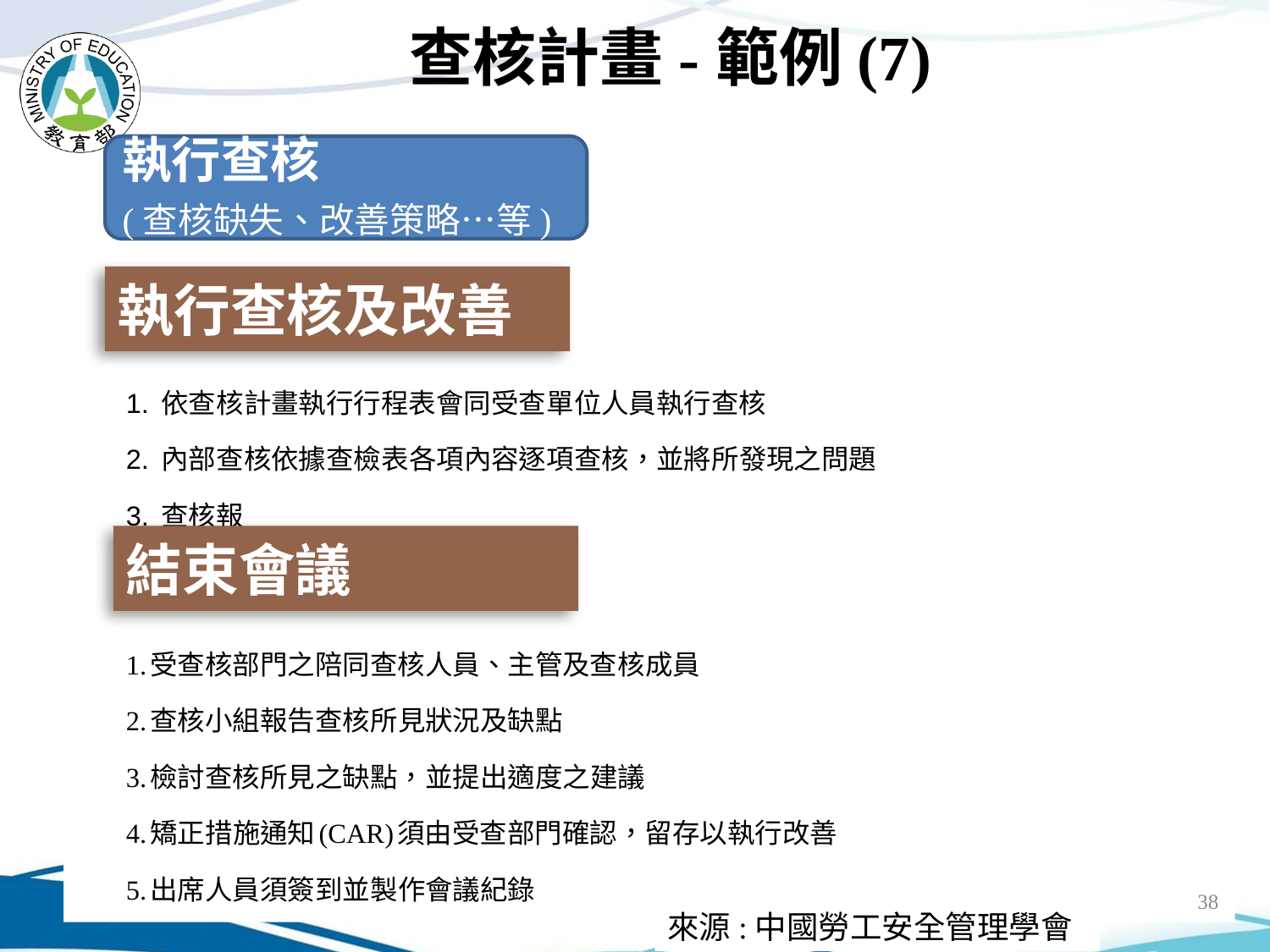

# 查核計畫-範例(7)
執行查核
(查核缺失、改善策略…等)

執行查核及改善

依查核計畫執行行程表會同受查單位人員執行查核
內部查核依據查檢表各項內容逐項查核，並將所發現之問題
查核報

1.受查核部門之陪同查核人員、主管及查核成員
2.查核小組報告查核所見狀況及缺點
3.檢討查核所見之缺點，並提出適度之建議
4.矯正措施通知(CAR)須由受查部門確認，留存以執行改善
5.出席人員須簽到並製作會議紀錄

結束會議

38
來源:中國勞工安全管理學會